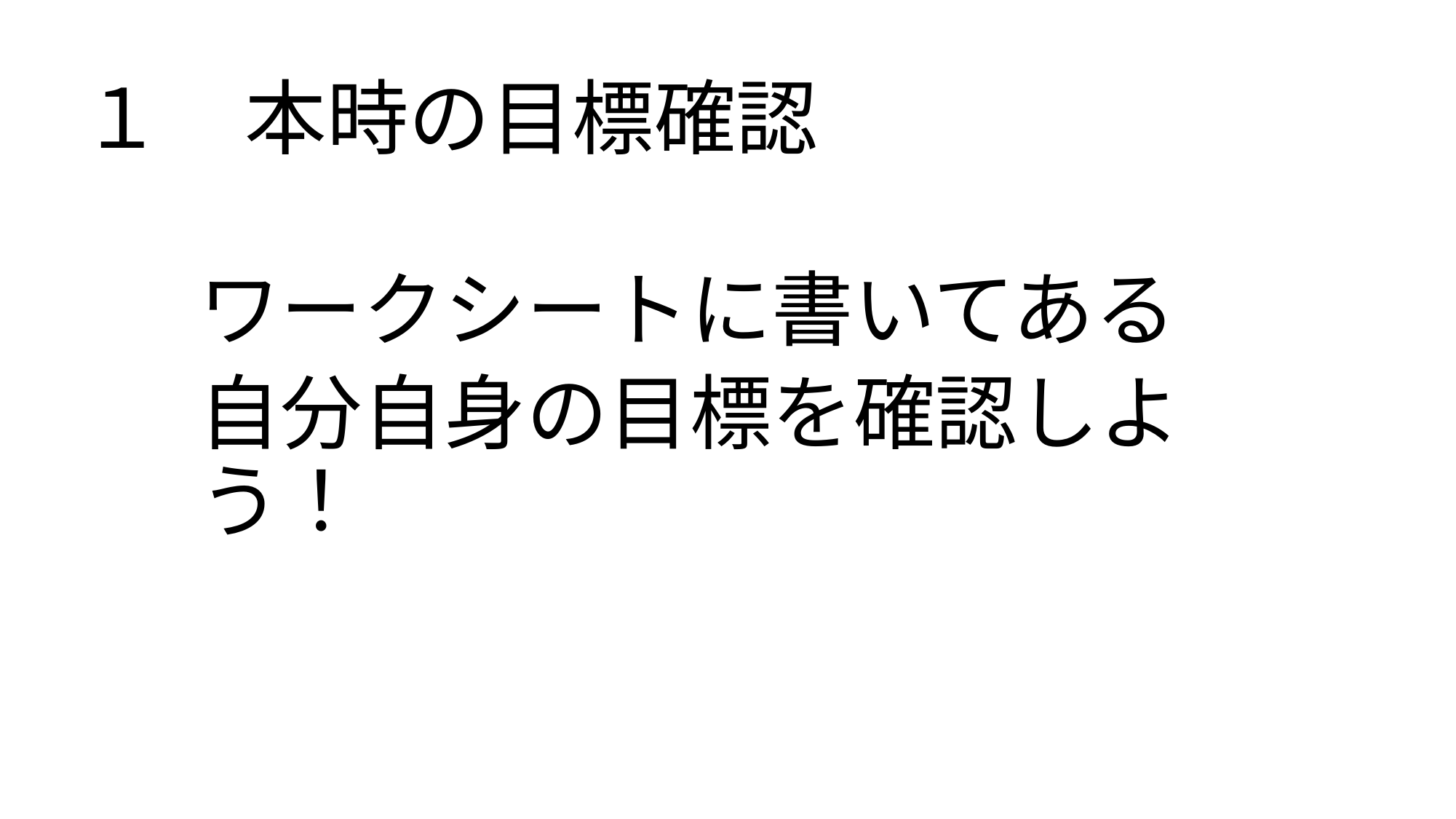

１　本時の目標確認

ワークシートに書いてある
自分自身の目標を確認しよう！